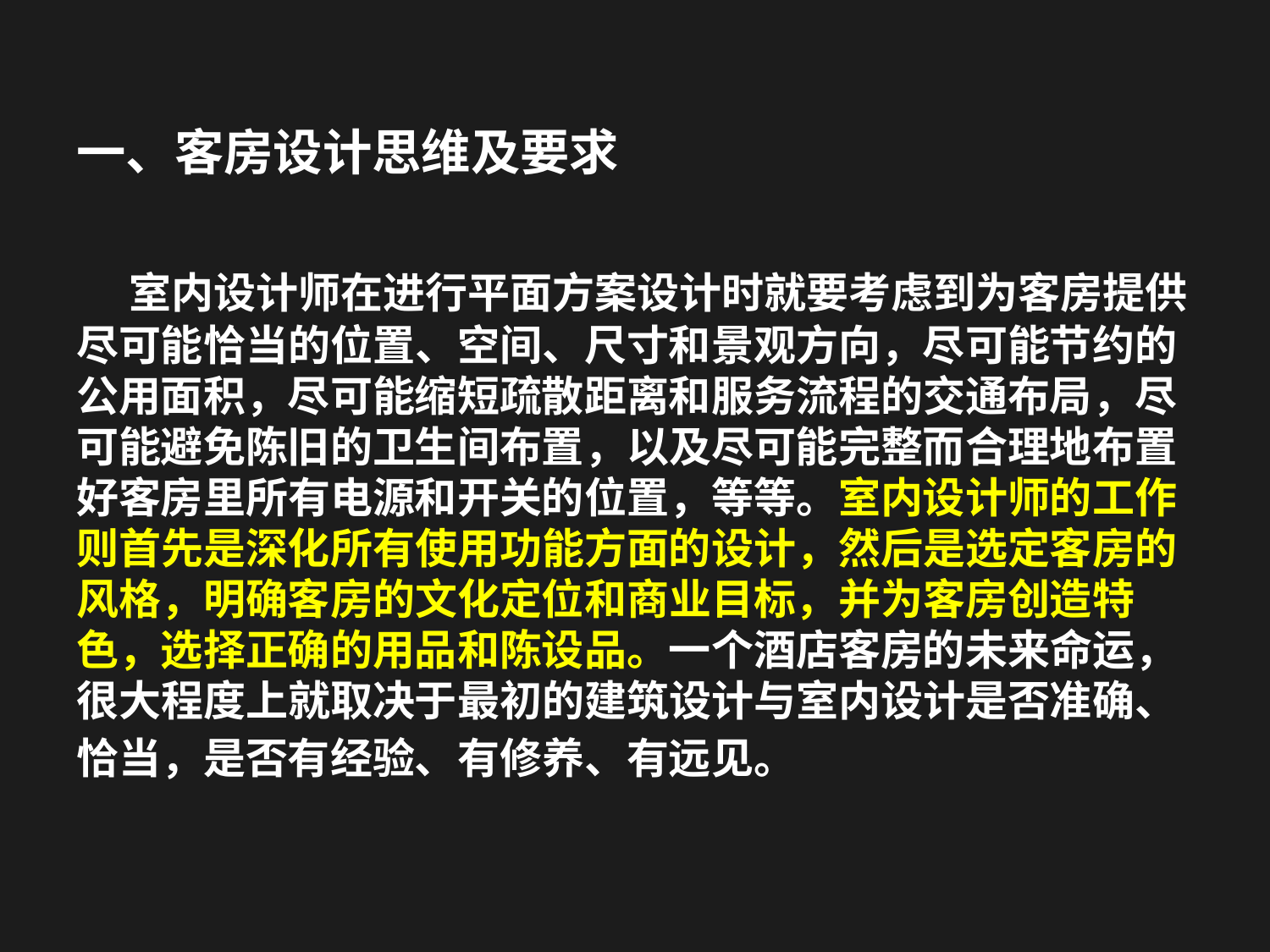

# 一、客房设计思维及要求

    室内设计师在进行平面方案设计时就要考虑到为客房提供尽可能恰当的位置、空间、尺寸和景观方向，尽可能节约的公用面积，尽可能缩短疏散距离和服务流程的交通布局，尽可能避免陈旧的卫生间布置，以及尽可能完整而合理地布置好客房里所有电源和开关的位置，等等。室内设计师的工作则首先是深化所有使用功能方面的设计，然后是选定客房的风格，明确客房的文化定位和商业目标，并为客房创造特色，选择正确的用品和陈设品。一个酒店客房的未来命运，很大程度上就取决于最初的建筑设计与室内设计是否准确、恰当，是否有经验、有修养、有远见。